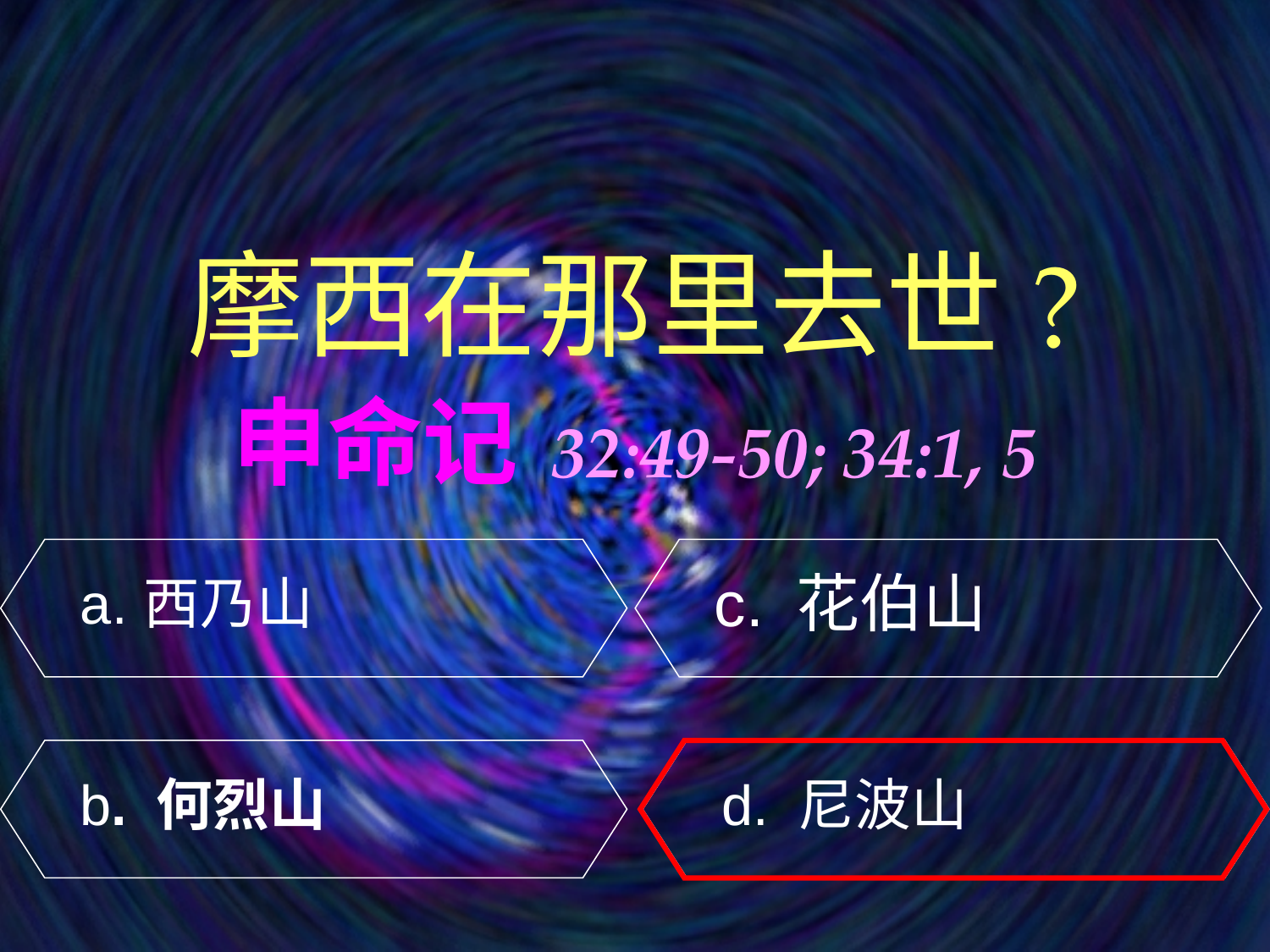

摩西在那里去世?
申命记 32:49-50; 34:1, 5
西乃山
c. 花伯山
b. 何烈山

d. 尼波山